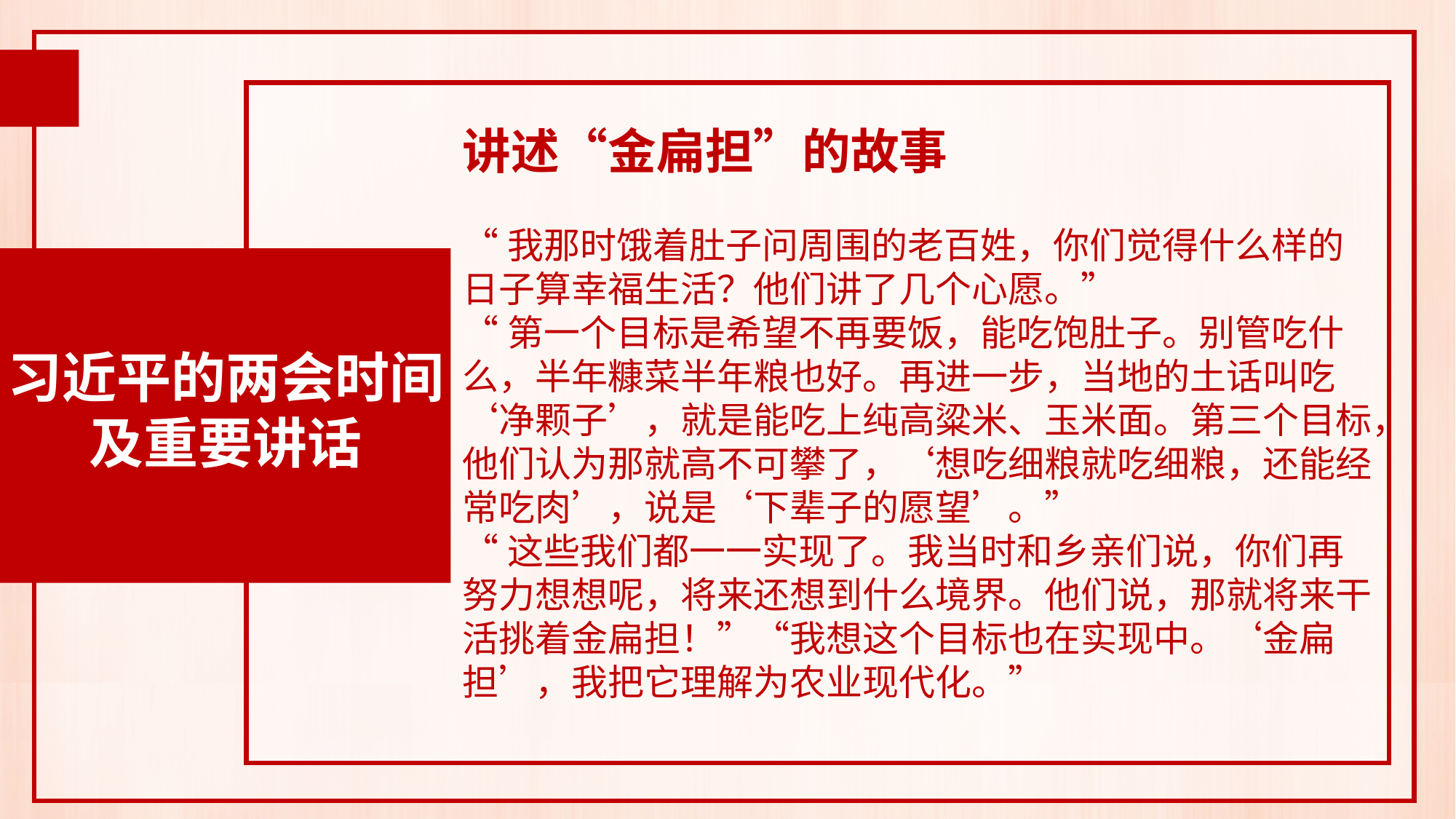

讲述“金扁担”的故事

“我那时饿着肚子问周围的老百姓，你们觉得什么样的日子算幸福生活？他们讲了几个心愿。”
“第一个目标是希望不再要饭，能吃饱肚子。别管吃什么，半年糠菜半年粮也好。再进一步，当地的土话叫吃‘净颗子’，就是能吃上纯高粱米、玉米面。第三个目标，他们认为那就高不可攀了，‘想吃细粮就吃细粮，还能经常吃肉’，说是‘下辈子的愿望’。”
“这些我们都一一实现了。我当时和乡亲们说，你们再努力想想呢，将来还想到什么境界。他们说，那就将来干活挑着金扁担！”“我想这个目标也在实现中。‘金扁担’，我把它理解为农业现代化。”
习近平的两会时间及重要讲话